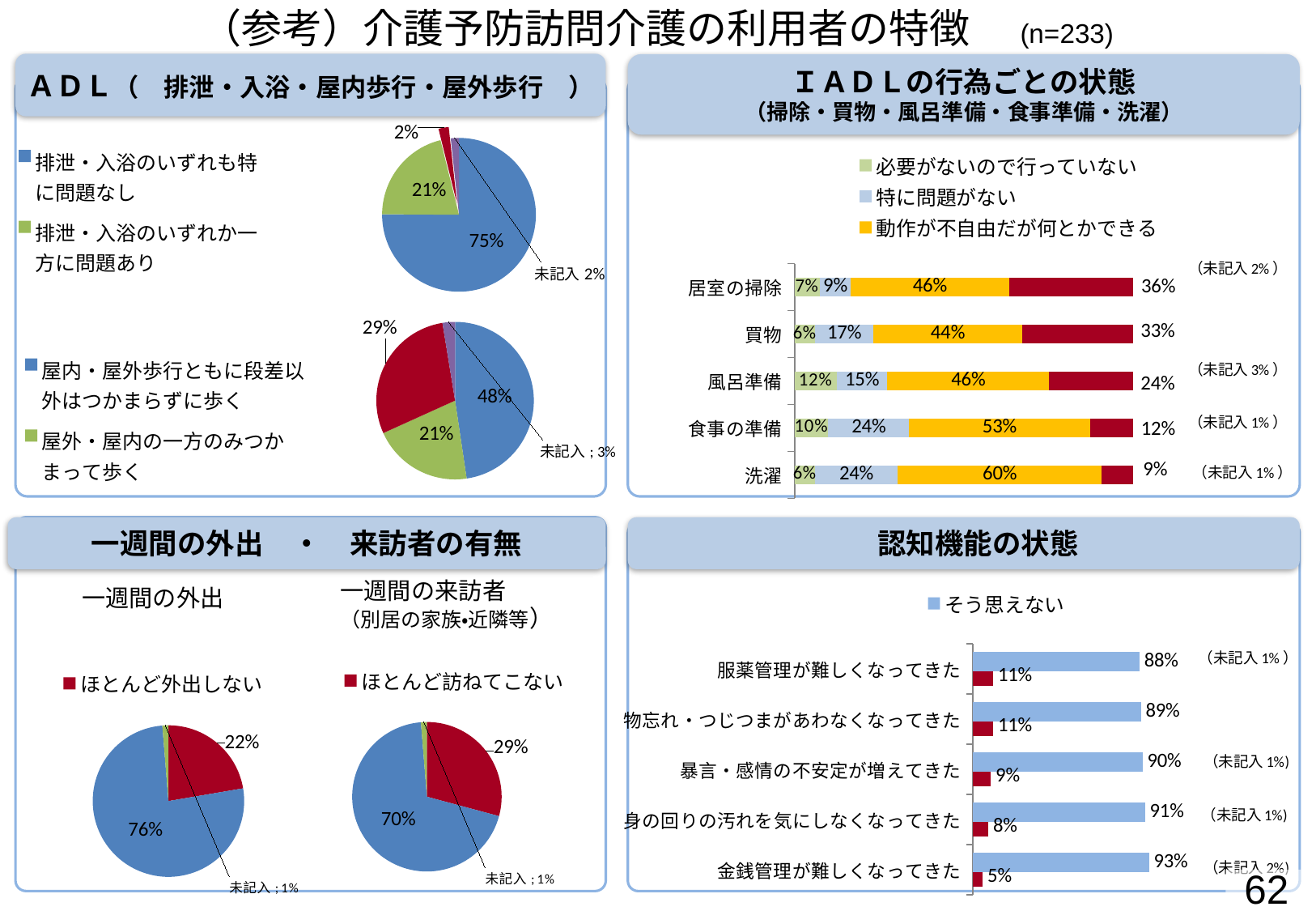

（参考）介護予防訪問介護の利用者の特徴　(n=233)
ＩＡＤＬの行為ごとの状態
（掃除・買物・風呂準備・食事準備・洗濯）
ＡＤＬ（　排泄・入浴・屋内歩行・屋外歩行　）

### Chart

| Category |  |
|---|---|
| 排泄・入浴のいずれも特に問題なし | 0.7510729613733905 |
| 排泄・入浴のいずれか一方に問題あり | 0.21030042918454936 |
| 排泄・入浴の両方に問題あり | 0.02145922746781116 |
| 未記入 | 0.017167381974248927 |

### Chart

| Category | 必要がないので行っていない | 特に問題がない | 動作が不自由だが何とかできる | 自分でできない |
|---|---|---|---|---|
| 洗濯 | 0.060085836909871244 | 0.24034334763948498 | 0.5965665236051502 | 0.09012875536480687 |
| 食事の準備 | 0.09871244635193133 | 0.23605150214592274 | 0.5321888412017167 | 0.12446351931330472 |
| 風呂準備 | 0.12017167381974249 | 0.1459227467811159 | 0.463519313304721 | 0.24034334763948498 |
| 買物 | 0.060085836909871244 | 0.17167381974248927 | 0.43776824034334766 | 0.3261802575107296 |
| 居室の掃除 | 0.07296137339055794 | 0.09012875536480687 | 0.463519313304721 | 0.3605150214592275 |

### Chart

| Category |  |
|---|---|
| 屋内・屋外歩行ともに段差以外はつかまらずに歩く | 0.47639484978540775 |
| 屋外・屋内の一方のみつかまって歩く | 0.20600858369098712 |
| 屋内・屋外の両方ともつかまって歩く | 0.2918454935622318 |
| 未記入 | 0.02575107296137339 |
　認知機能の状態
一週間の外出　・　来訪者の有無

### Chart

| Category |  |
|---|---|
| ほとんど訪ねてこない | 0.2918454935622318 |
| 1回以上訪ねてくる | 0.6952789699570815 |
| 未記入 | 0.012875536480686695 |
一週間の来訪者
（別居の家族・近隣等）
一週間の外出

### Chart

| Category | そう思える | そう思えない |
|---|---|---|
| 金銭管理が難しくなってきた | 0.05150214592274678 | 0.9313304721030042 |
| 身の回りの汚れを気にしなくなってきた | 0.0815450643776824 | 0.9098712446351931 |
| 暴言・感情の不安定が増えてきた | 0.0944206008583691 | 0.8969957081545065 |
| 物忘れ・つじつまがあわなくなってきた | 0.1072961373390558 | 0.8884120171673819 |
| 服薬管理が難しくなってきた | 0.1072961373390558 | 0.8798283261802575 |

### Chart

| Category |  |
|---|---|
| ほとんど外出しない | 0.22317596566523606 |
| 週1回以上 | 0.7639484978540773 |
| 未記入 | 0.012875536480686695 |